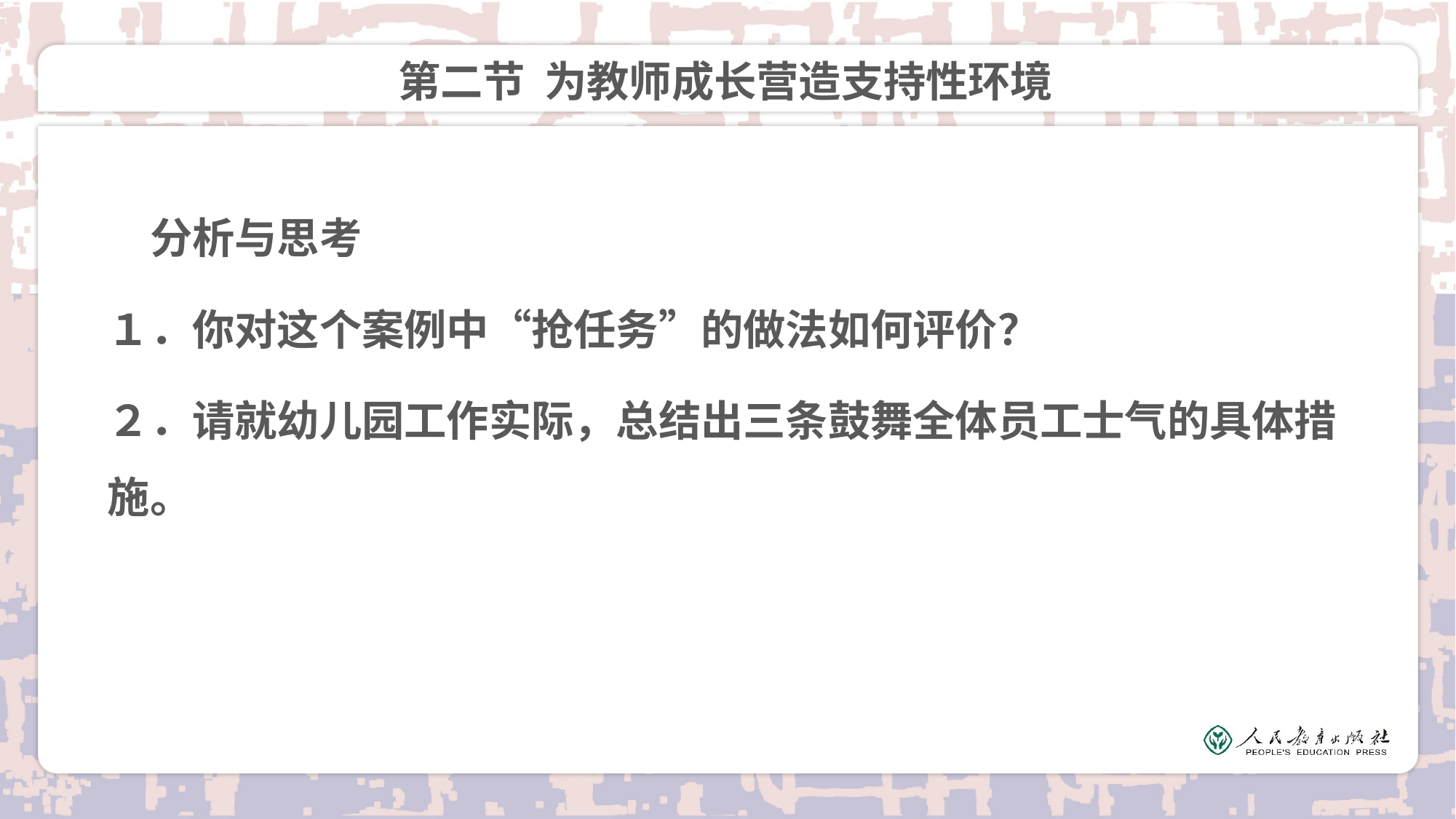

# 第二节  为教师成长营造支持性环境
　分析与思考
１．你对这个案例中“抢任务”的做法如何评价？
２．请就幼儿园工作实际，总结出三条鼓舞全体员工士气的具体措施。